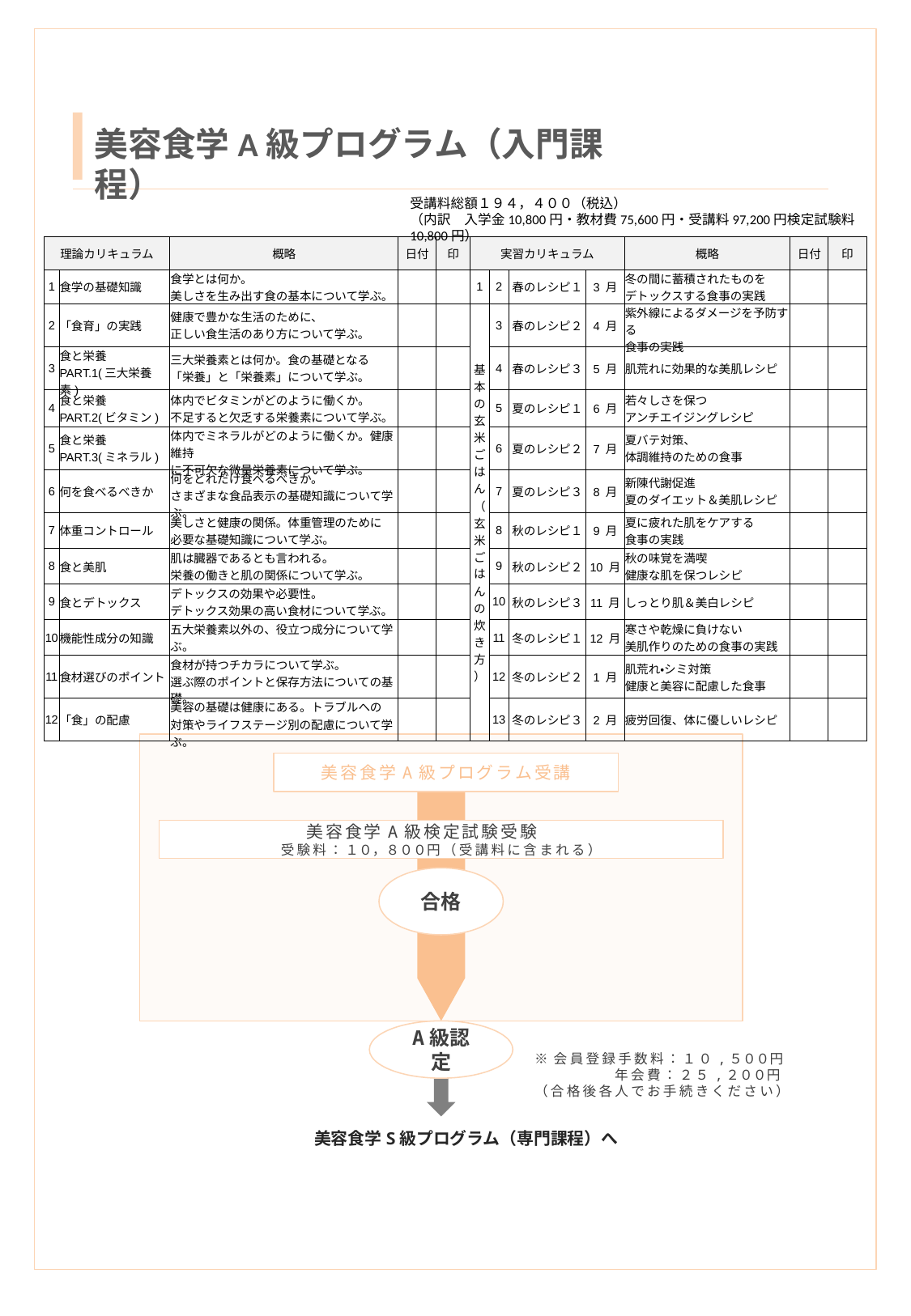

美容食学A級プログラム（入門課程）
受講料総額１９４，４００（税込）
（内訳　入学金10,800円・教材費75,600円・受講料97,200円検定試験料10,800円）

| 理論カリキュラム |  | 概略 | 日付 | 印 | 実習カリキュラム |  |  |  | 概略 | 日付 | 印 |
| --- | --- | --- | --- | --- | --- | --- | --- | --- | --- | --- | --- |
| 1 | 食学の基礎知識 | 食学とは何か。 美しさを生み出す食の基本について学ぶ。 |  |  | 1 | 2 | 春のレシピ１ | 3 月 | 冬の間に蓄積されたものを デトックスする食事の実践 |  |  |
| 2 | 「食育」の実践 | 健康で豊かな生活のために、 正しい食生活のあり方について学ぶ。 |  |  | 基本の玄米ごはん（玄米ごはんの炊き方） | 3 | 春のレシピ２ | 4 月 | 紫外線によるダメージを予防する 食事の実践 |  |  |
| 3 | 食と栄養　 PART.1(三大栄養素) | 三大栄養素とは何か。食の基礎となる 「栄養」と「栄養素」について学ぶ。 |  |  |  | 4 | 春のレシピ３ | 5 月 | 肌荒れに効果的な美肌レシピ |  |  |
| 4 | 食と栄養　 PART.2(ビタミン) | 体内でビタミンがどのように働くか。 不足すると欠乏する栄養素について学ぶ。 |  |  |  | 5 | 夏のレシピ１ | 6 月 | 若々しさを保つ アンチエイジングレシピ |  |  |
| 5 | 食と栄養　 PART.3(ミネラル) | 体内でミネラルがどのように働くか。健康維持 に不可欠な微量栄養素について学ぶ。 |  |  |  | 6 | 夏のレシピ２ | 7 月 | 夏バテ対策、 体調維持のための食事 |  |  |
| 6 | 何を食べるべきか | 何をどれだけ食べるべきか。 さまざまな食品表示の基礎知識について学ぶ。 |  |  |  | 7 | 夏のレシピ３ | 8 月 | 新陳代謝促進　 夏のダイエット＆美肌レシピ |  |  |
| 7 | 体重コントロール | 美しさと健康の関係。体重管理のために 必要な基礎知識について学ぶ。 |  |  |  | 8 | 秋のレシピ１ | 9 月 | 夏に疲れた肌をケアする 食事の実践 |  |  |
| 8 | 食と美肌 | 肌は臓器であるとも言われる。 栄養の働きと肌の関係について学ぶ。 |  |  |  | 9 | 秋のレシピ２ | 10 月 | 秋の味覚を満喫　 健康な肌を保つレシピ |  |  |
| 9 | 食とデトックス | デトックスの効果や必要性。 デトックス効果の高い食材について学ぶ。 |  |  |  | 10 | 秋のレシピ３ | 11 月 | しっとり肌＆美白レシピ |  |  |
| 10 | 機能性成分の知識 | 五大栄養素以外の、役立つ成分について学ぶ。 |  |  |  | 11 | 冬のレシピ１ | 12 月 | 寒さや乾燥に負けない 美肌作りのための食事の実践 |  |  |
| 11 | 食材選びのポイント | 食材が持つチカラについて学ぶ。 選ぶ際のポイントと保存方法についての基礎。 |  |  |  | 12 | 冬のレシピ２ | 1 月 | 肌荒れ・シミ対策　 健康と美容に配慮した食事 |  |  |
| 12 | 「食」の配慮 | 美容の基礎は健康にある。トラブルへの 対策やライフステージ別の配慮について学ぶ。 |  |  |  | 13 | 冬のレシピ３ | 2 月 | 疲労回復、体に優しいレシピ |  |  |

美容食学A級プログラム受講
美容食学A級検定試験受験
受験料：１０，８００円（受講料に含まれる）

合格
A級認定
※会員登録手数料：１０,５００円
　　　　　年会費：２５,２００円
（合格後各人でお手続きください）

美容食学S級プログラム（専門課程）へ